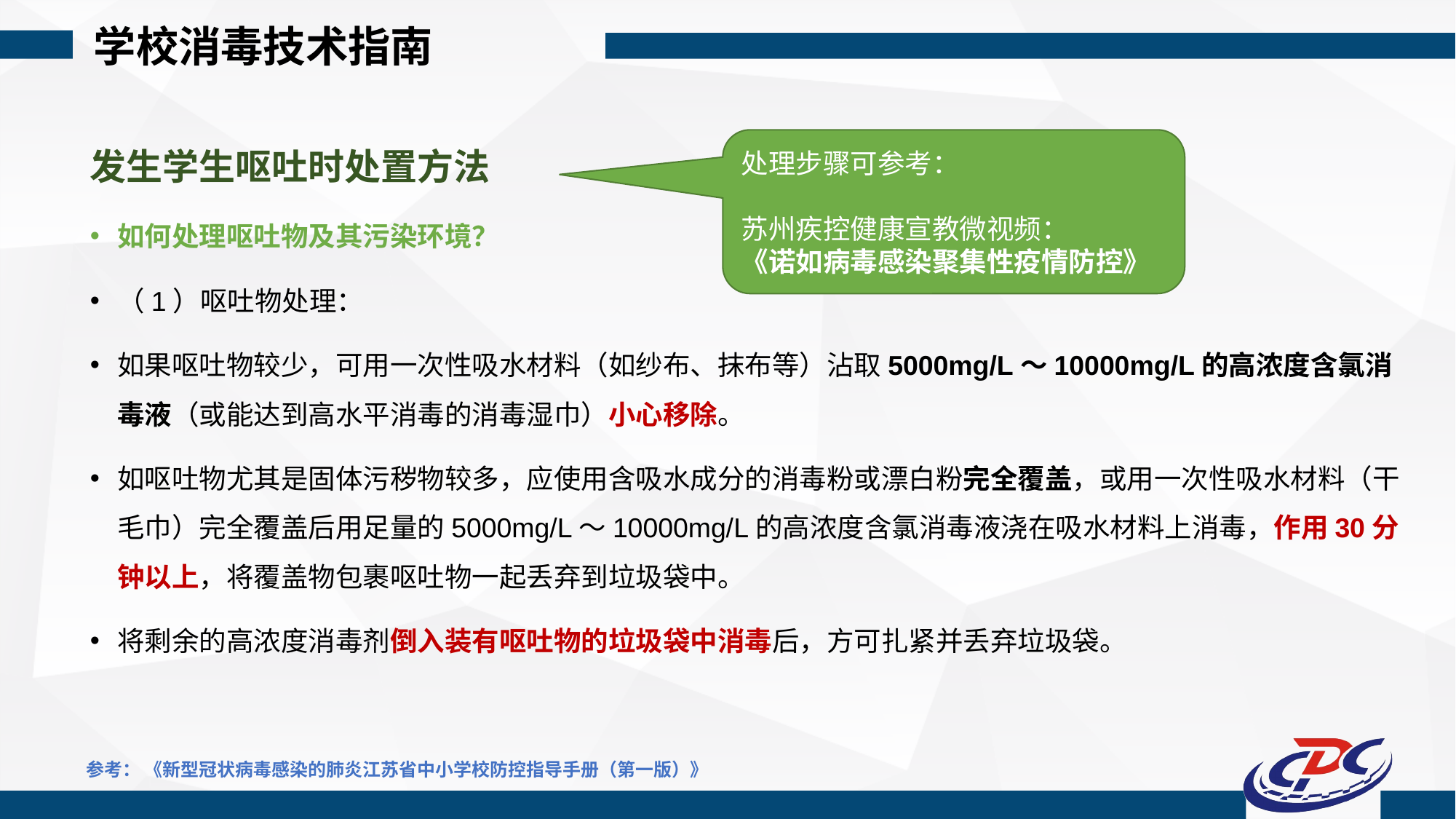

学校消毒技术指南

处理步骤可参考：

苏州疾控健康宣教微视频：
《诺如病毒感染聚集性疫情防控》
发生学生呕吐时处置方法
如何处理呕吐物及其污染环境？
（1）呕吐物处理：
如果呕吐物较少，可用一次性吸水材料（如纱布、抹布等）沾取5000mg/L～10000mg/L的高浓度含氯消毒液（或能达到高水平消毒的消毒湿巾）小心移除。
如呕吐物尤其是固体污秽物较多，应使用含吸水成分的消毒粉或漂白粉完全覆盖，或用一次性吸水材料（干毛巾）完全覆盖后用足量的5000mg/L～10000mg/L的高浓度含氯消毒液浇在吸水材料上消毒，作用30分钟以上，将覆盖物包裹呕吐物一起丢弃到垃圾袋中。
将剩余的高浓度消毒剂倒入装有呕吐物的垃圾袋中消毒后，方可扎紧并丢弃垃圾袋。
参考： 《新型冠状病毒感染的肺炎江苏省中小学校防控指导手册（第一版）》